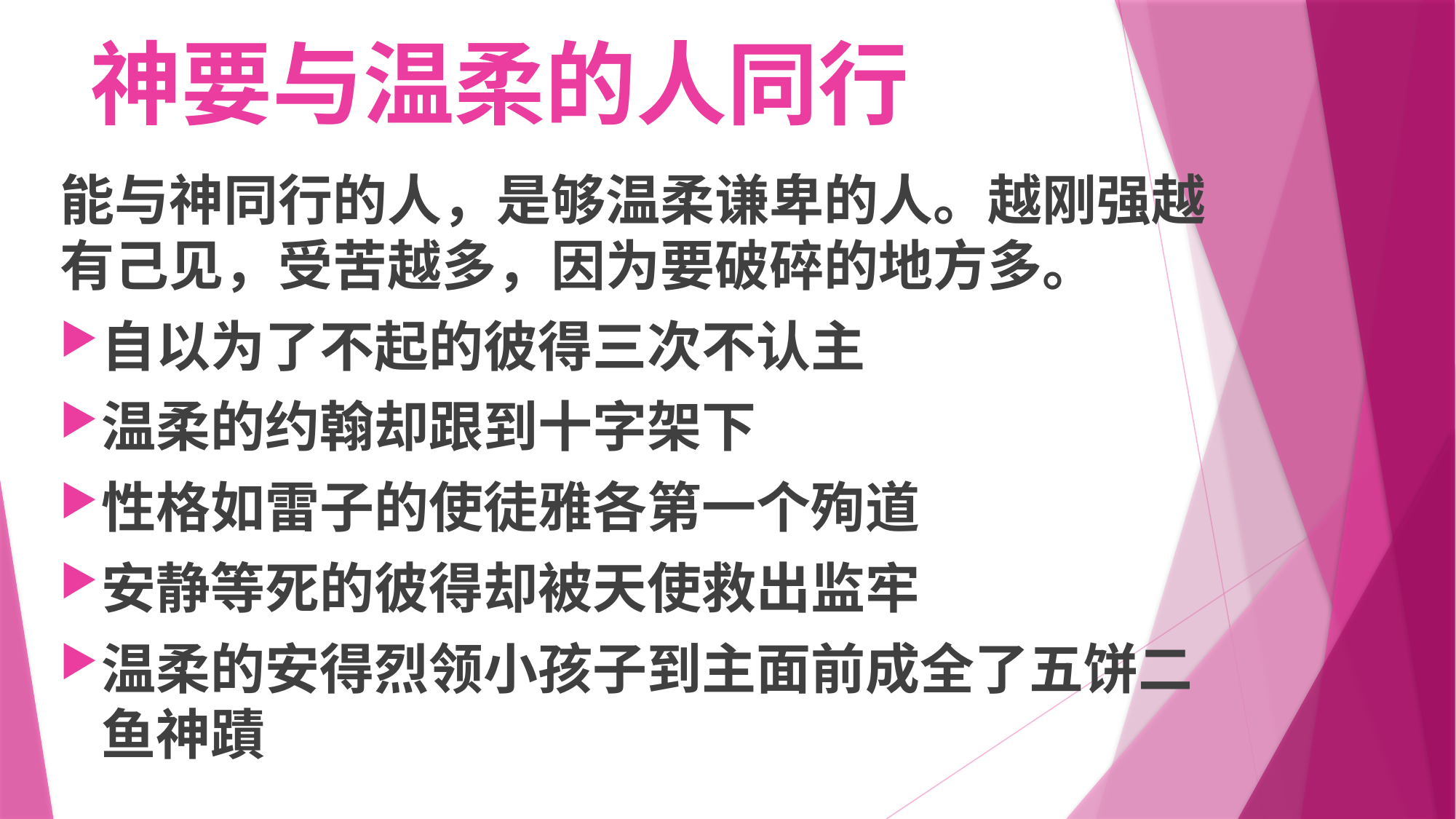

# 神要与温柔的人同行
能与神同行的人，是够温柔谦卑的人。越刚强越有己见，受苦越多，因为要破碎的地方多。
自以为了不起的彼得三次不认主
温柔的约翰却跟到十字架下
性格如雷子的使徒雅各第一个殉道
安静等死的彼得却被天使救出监牢
温柔的安得烈领小孩子到主面前成全了五饼二鱼神蹟